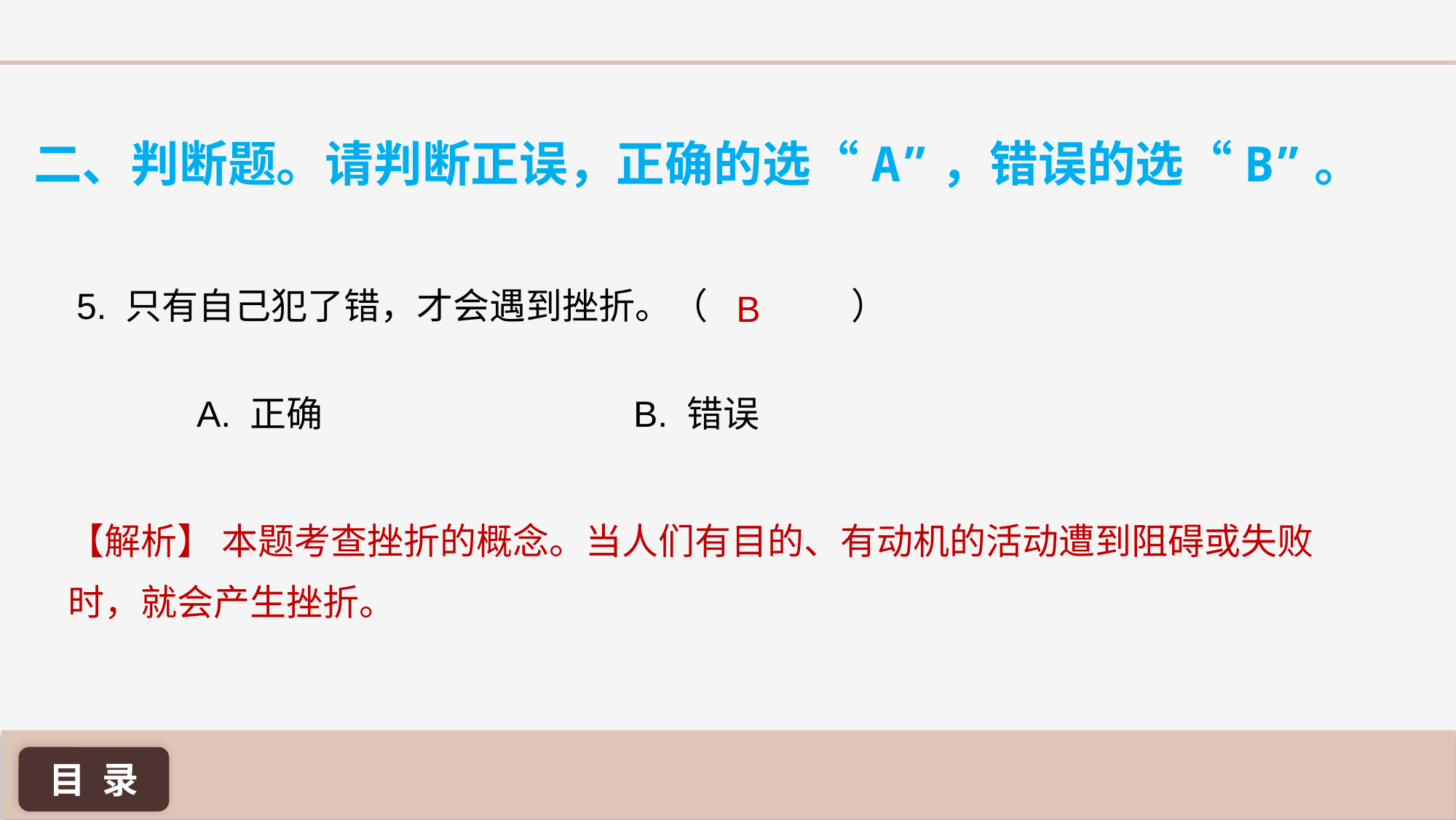

二、判断题。请判断正误，正确的选“A”，错误的选“B”。
5. 只有自己犯了错，才会遇到挫折。（	        ）
B
A. 正确 			B. 错误
【解析】 本题考查挫折的概念。当人们有目的、有动机的活动遭到阻碍或失败时，就会产生挫折。